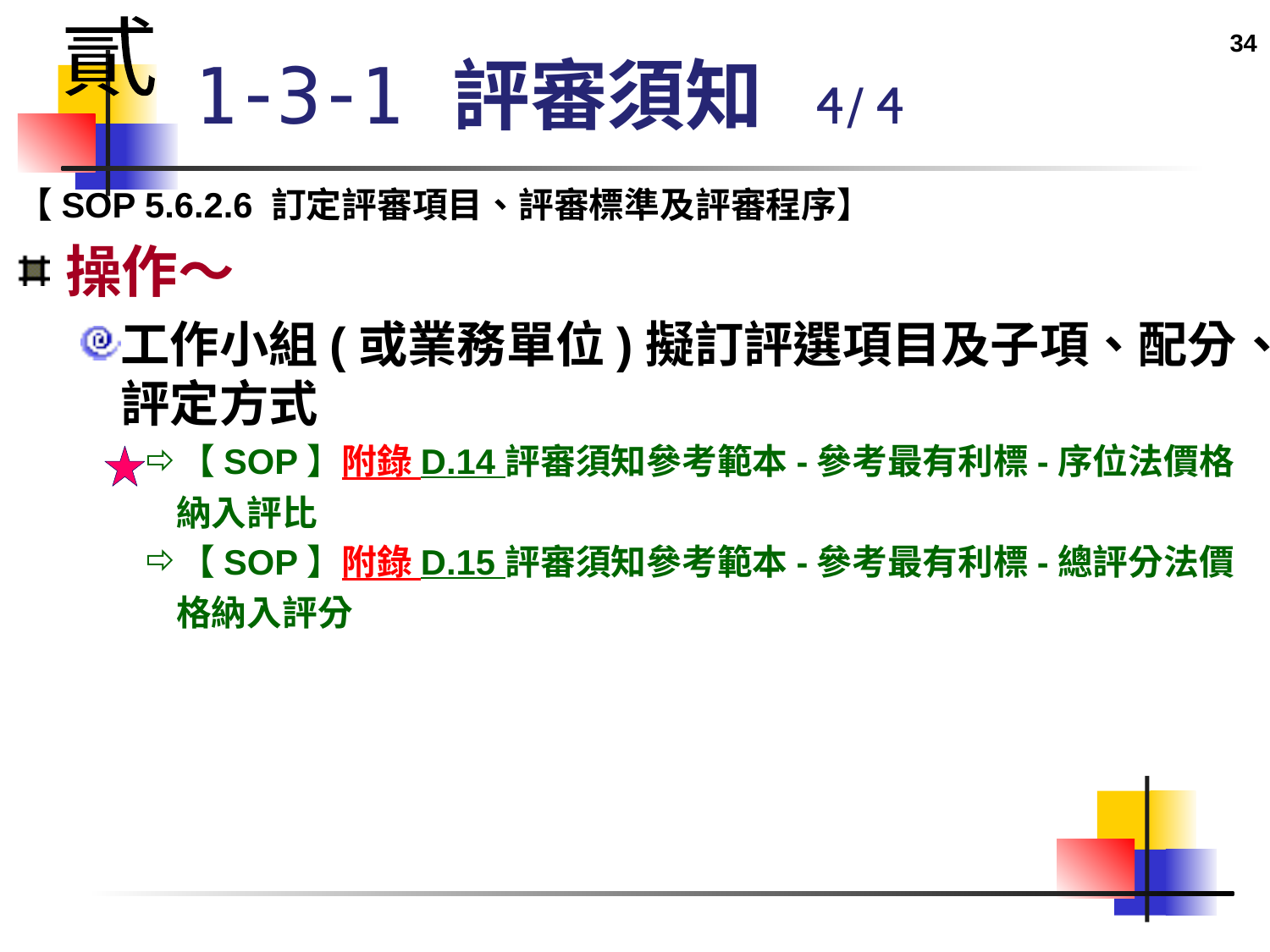

34
貳
# 1-3-1 評審須知  4/4
【SOP 5.6.2.6 訂定評審項目、評審標準及評審程序】
操作～
工作小組(或業務單位)擬訂評選項目及子項、配分、評定方式
【SOP】附錄 D.14 評審須知參考範本-參考最有利標-序位法價格納入評比
【SOP】附錄 D.15 評審須知參考範本-參考最有利標-總評分法價格納入評分